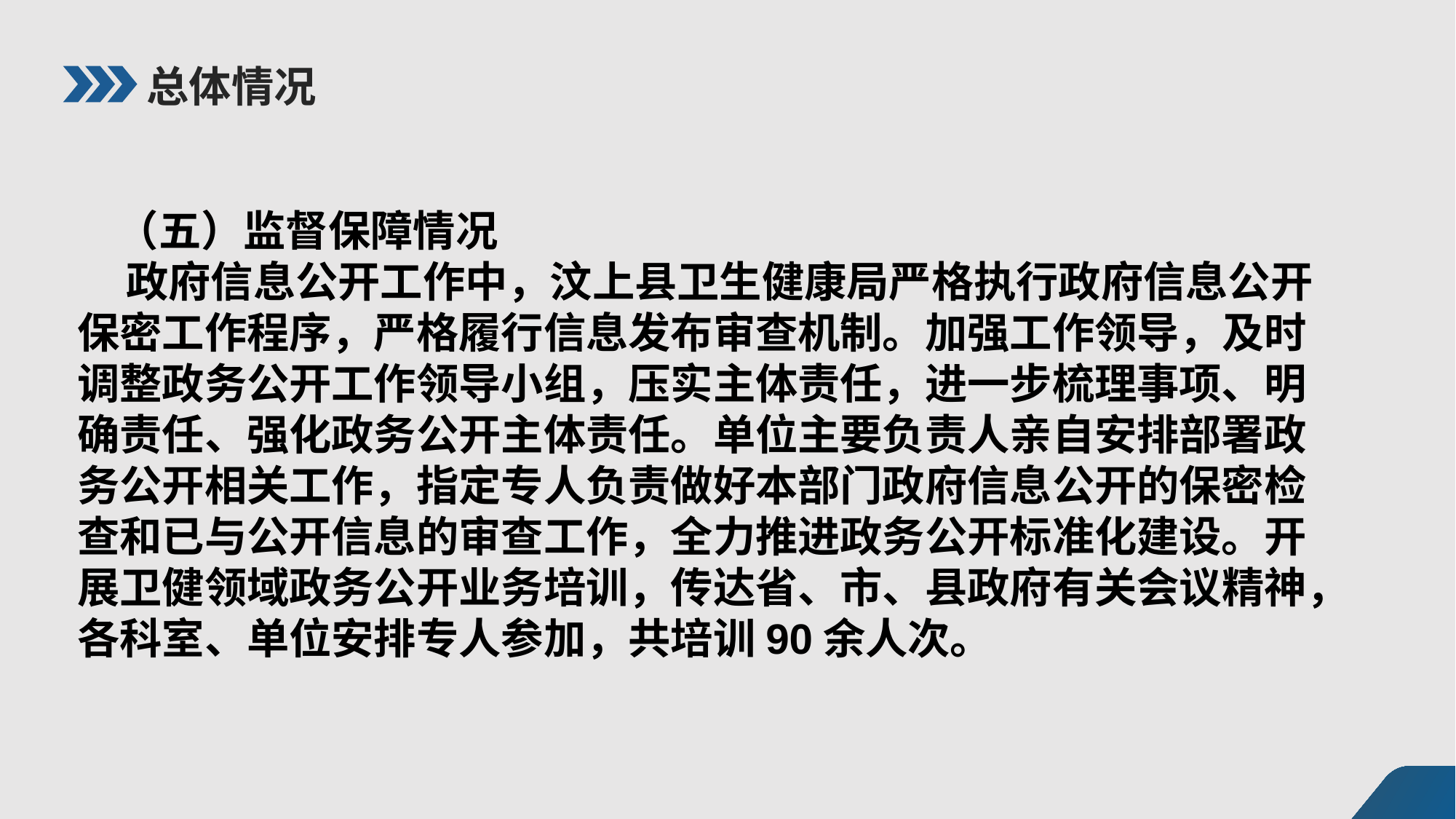

总体情况
   （五）监督保障情况
    政府信息公开工作中，汶上县卫生健康局严格执行政府信息公开保密工作程序，严格履行信息发布审查机制。加强工作领导，及时调整政务公开工作领导小组，压实主体责任，进一步梳理事项、明确责任、强化政务公开主体责任。单位主要负责人亲自安排部署政务公开相关工作，指定专人负责做好本部门政府信息公开的保密检查和已与公开信息的审查工作，全力推进政务公开标准化建设。开展卫健领域政务公开业务培训，传达省、市、县政府有关会议精神，各科室、单位安排专人参加，共培训90余人次。
9